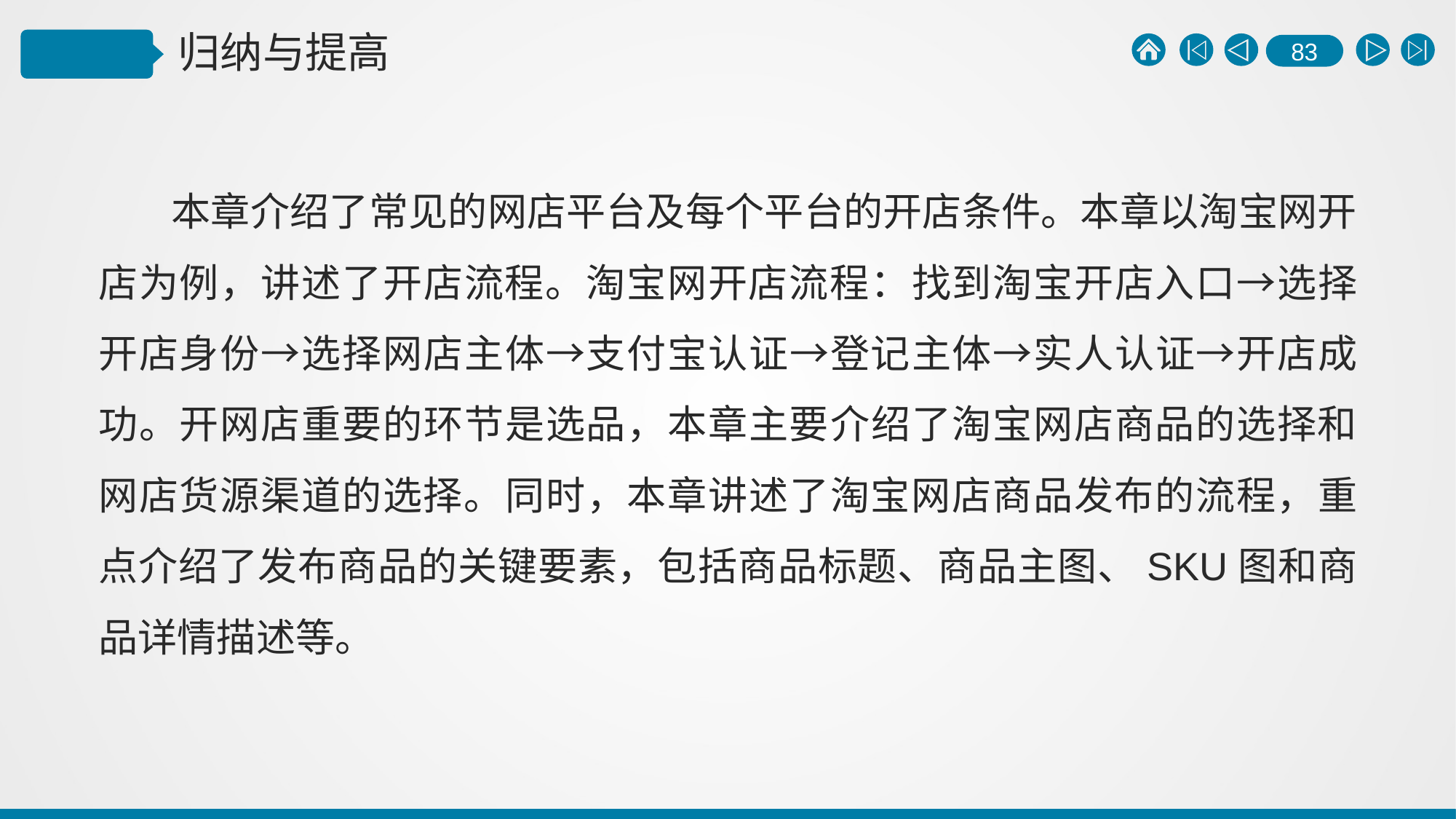

本章介绍了常见的网店平台及每个平台的开店条件。本章以淘宝网开店为例，讲述了开店流程。淘宝网开店流程：找到淘宝开店入口→选择开店身份→选择网店主体→支付宝认证→登记主体→实人认证→开店成功。开网店重要的环节是选品，本章主要介绍了淘宝网店商品的选择和网店货源渠道的选择。同时，本章讲述了淘宝网店商品发布的流程，重点介绍了发布商品的关键要素，包括商品标题、商品主图、SKU图和商品详情描述等。